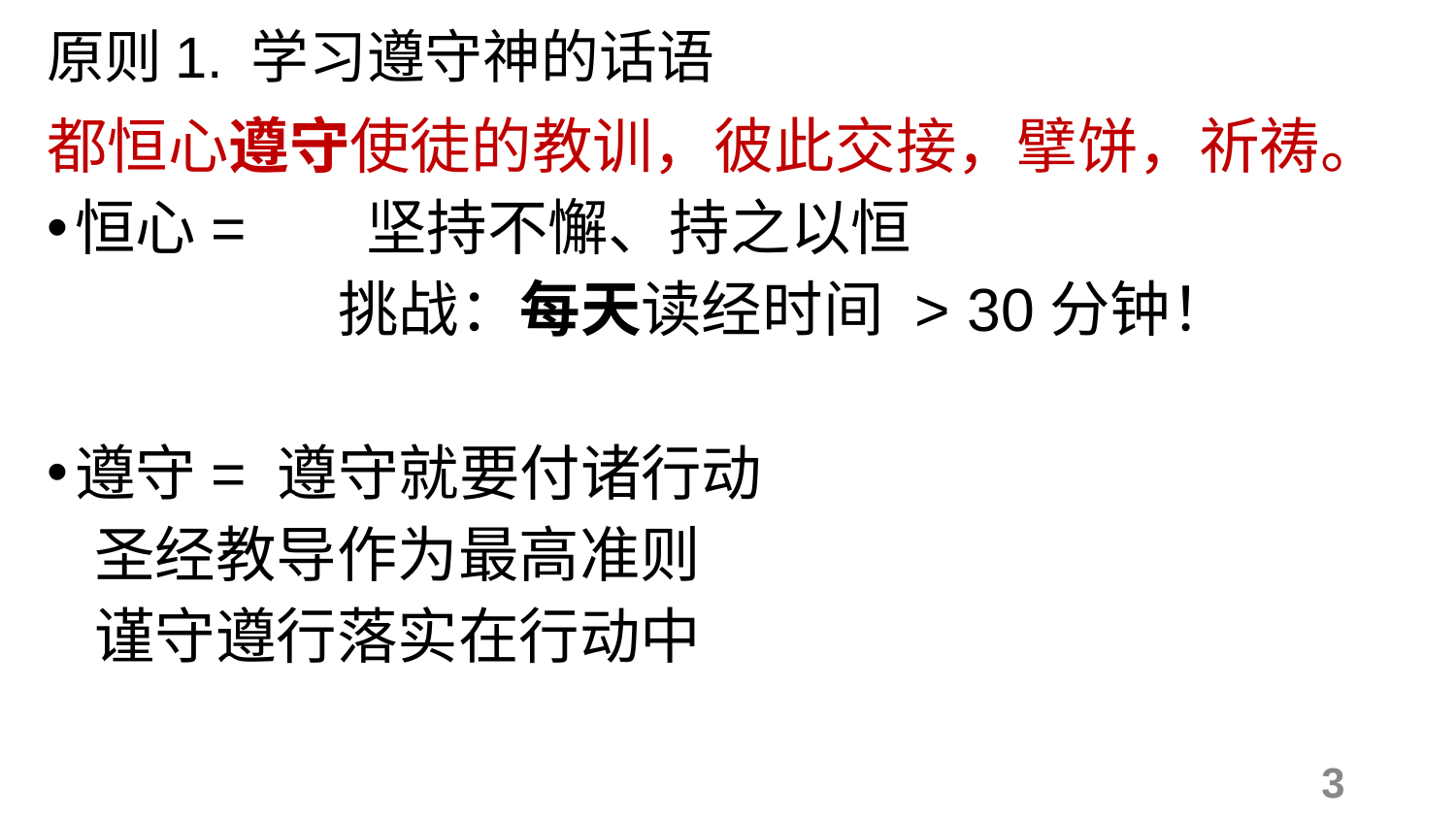

# 原则1. 学习遵守神的话语
都恒心遵守使徒的教训，彼此交接，擘饼，祈祷。
恒心= 	坚持不懈、持之以恒
  		挑战：每天读经时间 > 30分钟！

遵守= 遵守就要付诸行动
  圣经教导作为最高准则
  谨守遵行落实在行动中
3